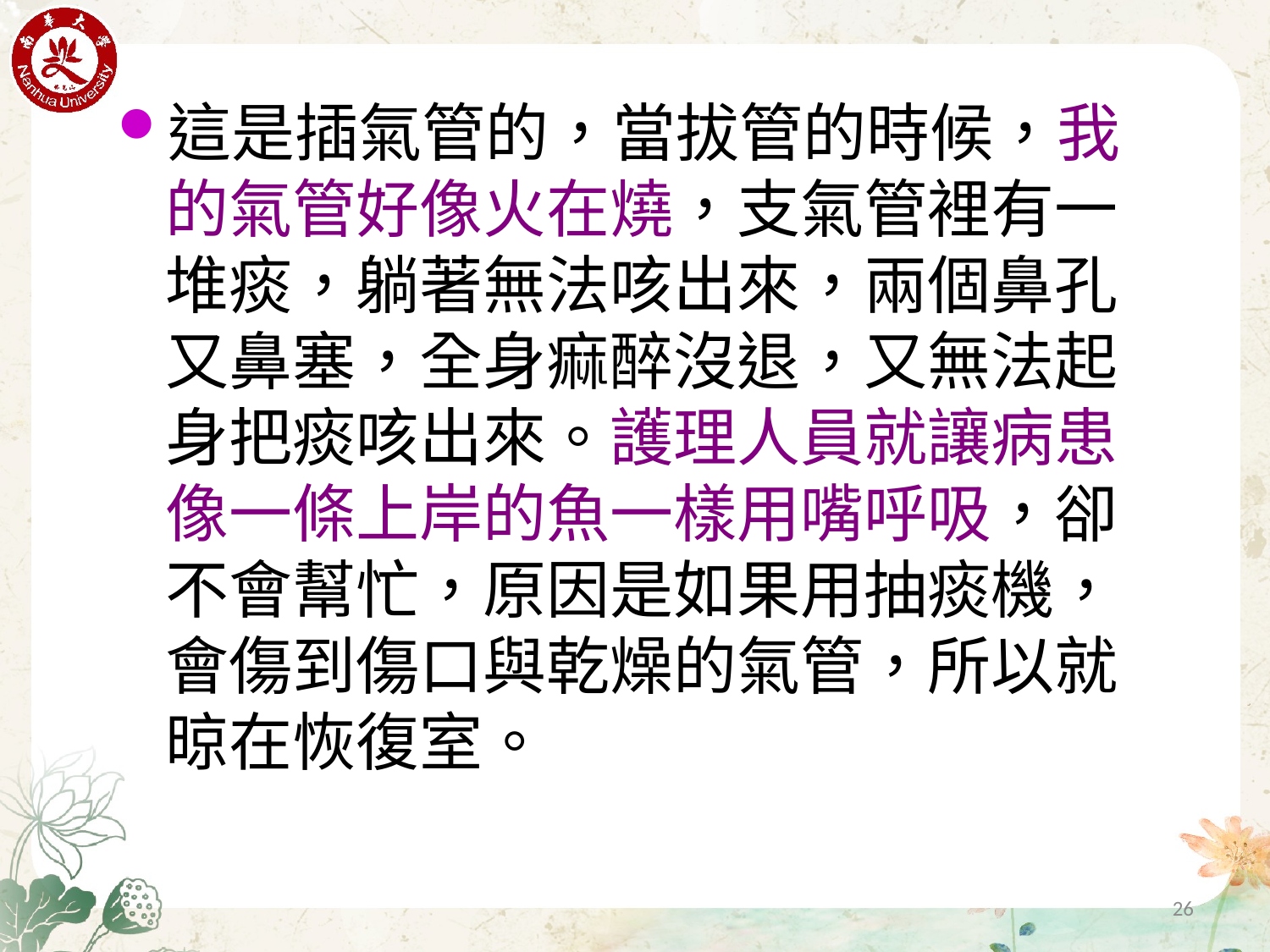

這是插氣管的，當拔管的時候，我的氣管好像火在燒，支氣管裡有一堆痰，躺著無法咳出來，兩個鼻孔又鼻塞，全身痲醉沒退，又無法起身把痰咳出來。護理人員就讓病患像一條上岸的魚一樣用嘴呼吸，卻不會幫忙，原因是如果用抽痰機，會傷到傷口與乾燥的氣管，所以就晾在恢復室。
26